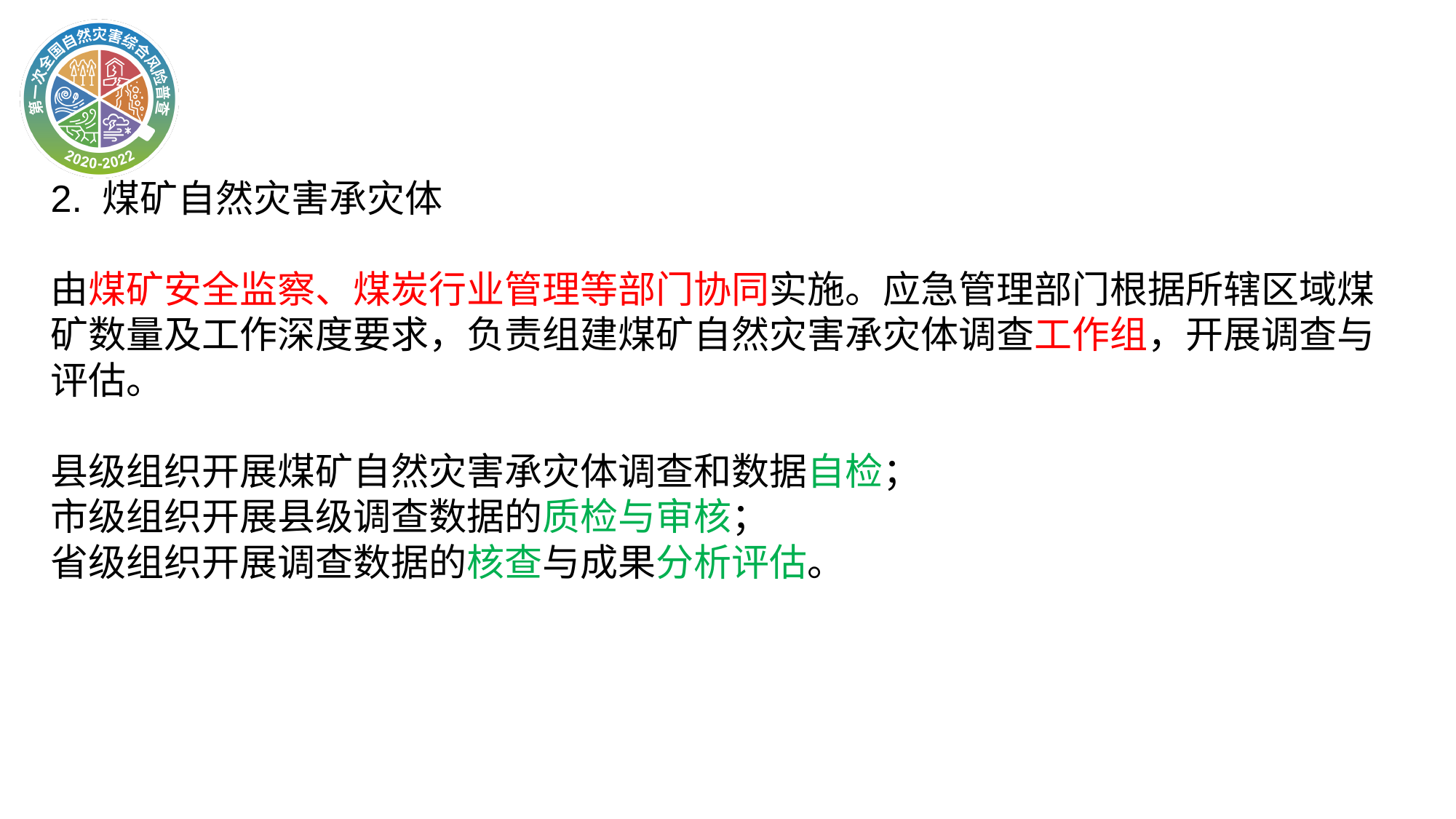

2. 煤矿自然灾害承灾体

由煤矿安全监察、煤炭行业管理等部门协同实施。应急管理部门根据所辖区域煤矿数量及工作深度要求，负责组建煤矿自然灾害承灾体调查工作组，开展调查与评估。

县级组织开展煤矿自然灾害承灾体调查和数据自检；
市级组织开展县级调查数据的质检与审核；
省级组织开展调查数据的核查与成果分析评估。